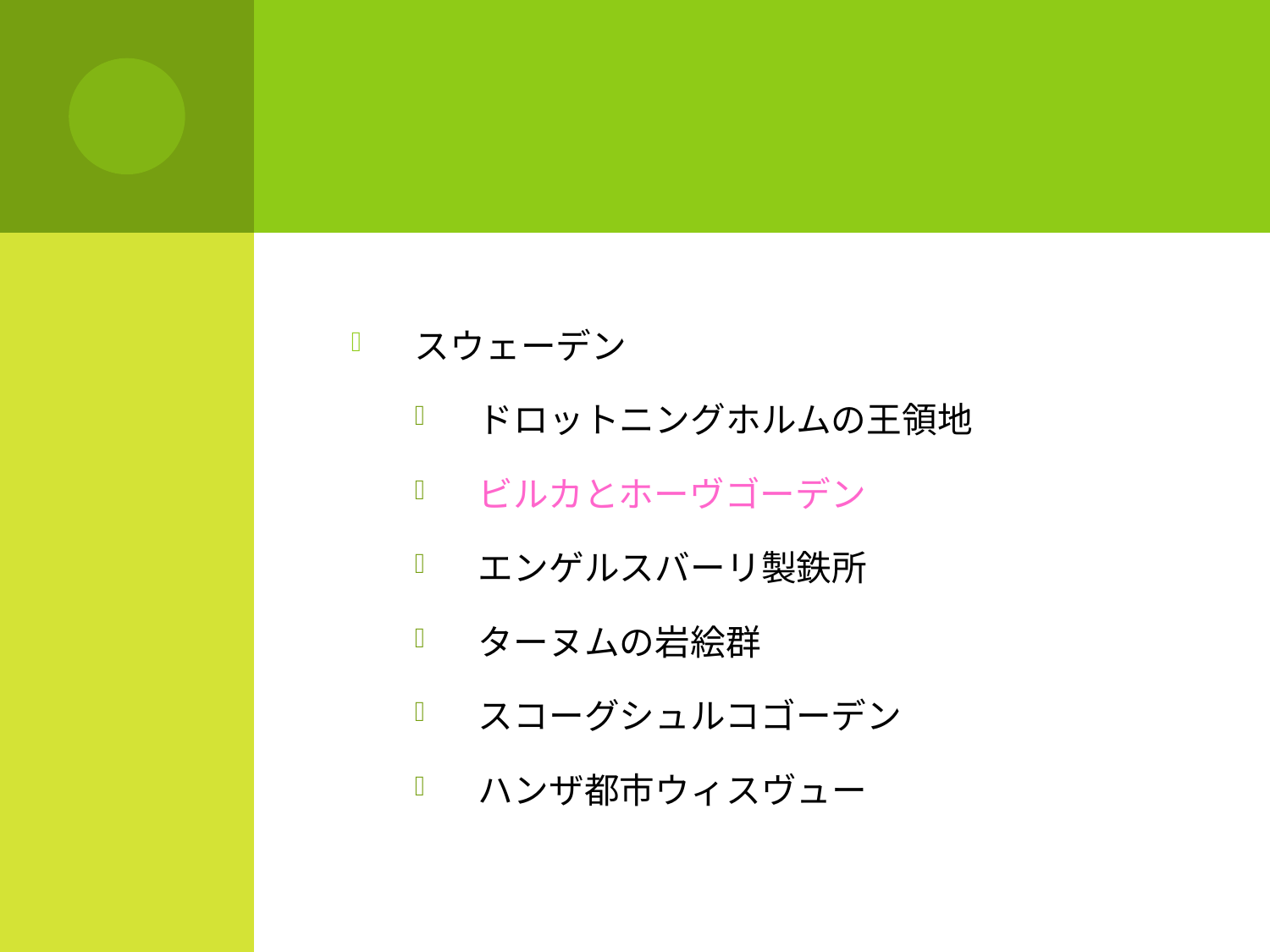

#
スウェーデン
ドロットニングホルムの王領地
ビルカとホーヴゴーデン
エンゲルスバーリ製鉄所
ターヌムの岩絵群
スコーグシュルコゴーデン
ハンザ都市ウィスヴュー